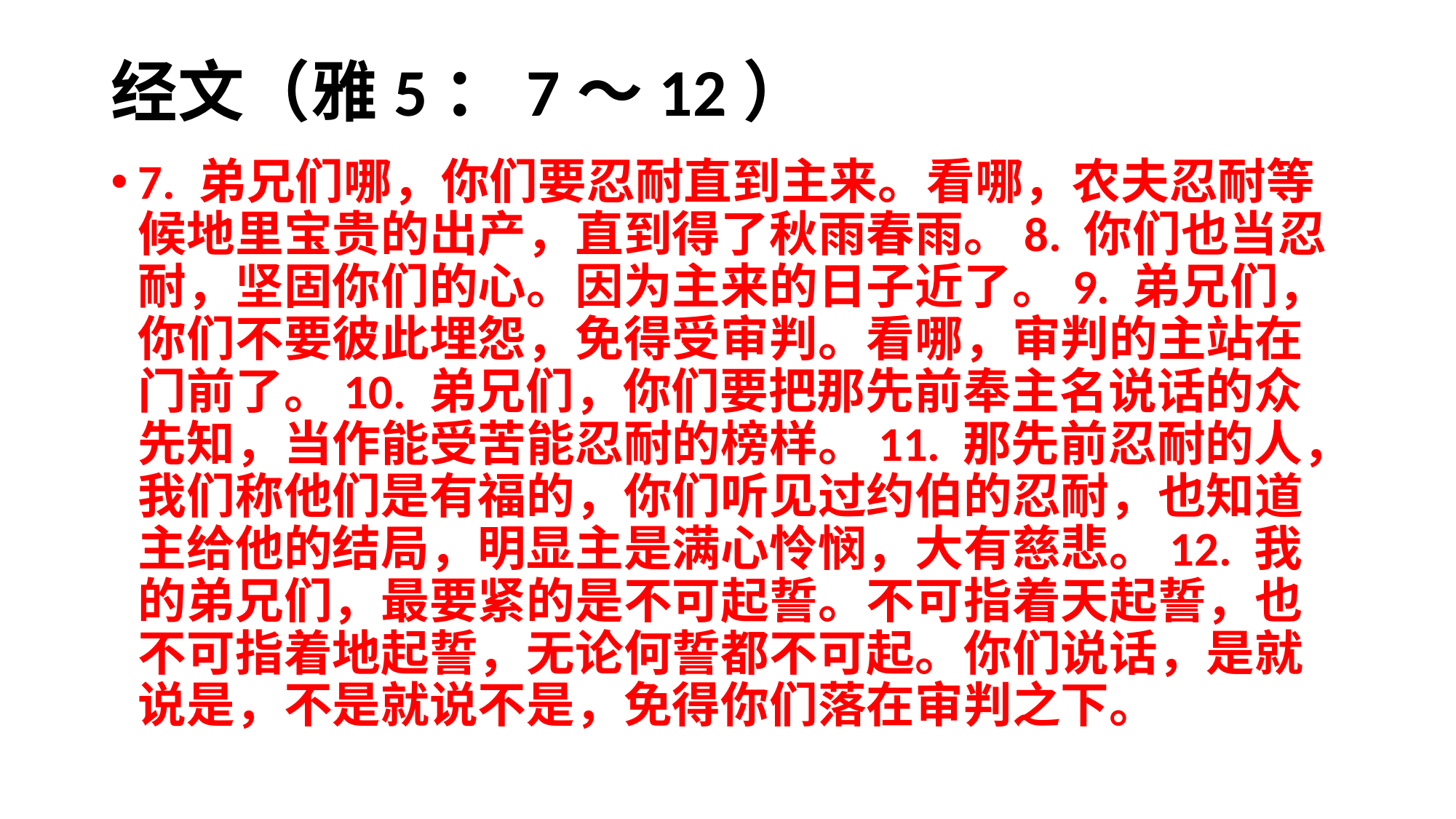

# 经文（雅5：7～12）
7. 弟兄们哪，你们要忍耐直到主来。看哪，农夫忍耐等候地里宝贵的出产，直到得了秋雨春雨。8. 你们也当忍耐，坚固你们的心。因为主来的日子近了。9. 弟兄们，你们不要彼此埋怨，免得受审判。看哪，审判的主站在门前了。10. 弟兄们，你们要把那先前奉主名说话的众先知，当作能受苦能忍耐的榜样。11. 那先前忍耐的人，我们称他们是有福的，你们听见过约伯的忍耐，也知道主给他的结局，明显主是满心怜悯，大有慈悲。12. 我的弟兄们，最要紧的是不可起誓。不可指着天起誓，也不可指着地起誓，无论何誓都不可起。你们说话，是就说是，不是就说不是，免得你们落在审判之下。